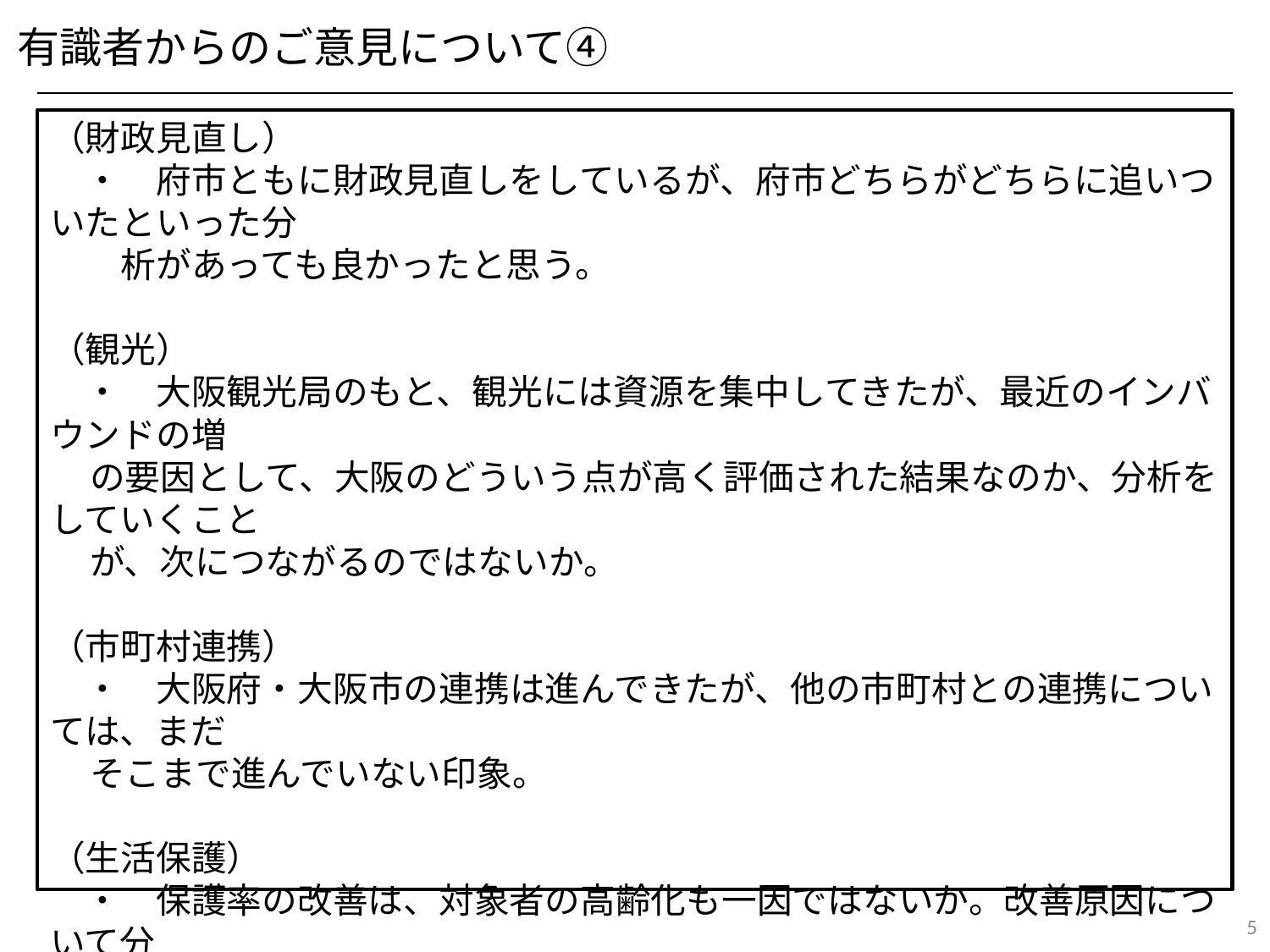

有識者からのご意見について④
（財政見直し）
　・　府市ともに財政見直しをしているが、府市どちらがどちらに追いついたといった分
　　析があっても良かったと思う。

（観光）
　・　大阪観光局のもと、観光には資源を集中してきたが、最近のインバウンドの増
    の要因として、大阪のどういう点が高く評価された結果なのか、分析をしていくこと
    が、次につながるのではないか。

（市町村連携）
　・　大阪府・大阪市の連携は進んできたが、他の市町村との連携については、まだ
    そこまで進んでいない印象。

（生活保護）
　・　保護率の改善は、対象者の高齢化も一因ではないか。改善原因について分
    析が必要。

5